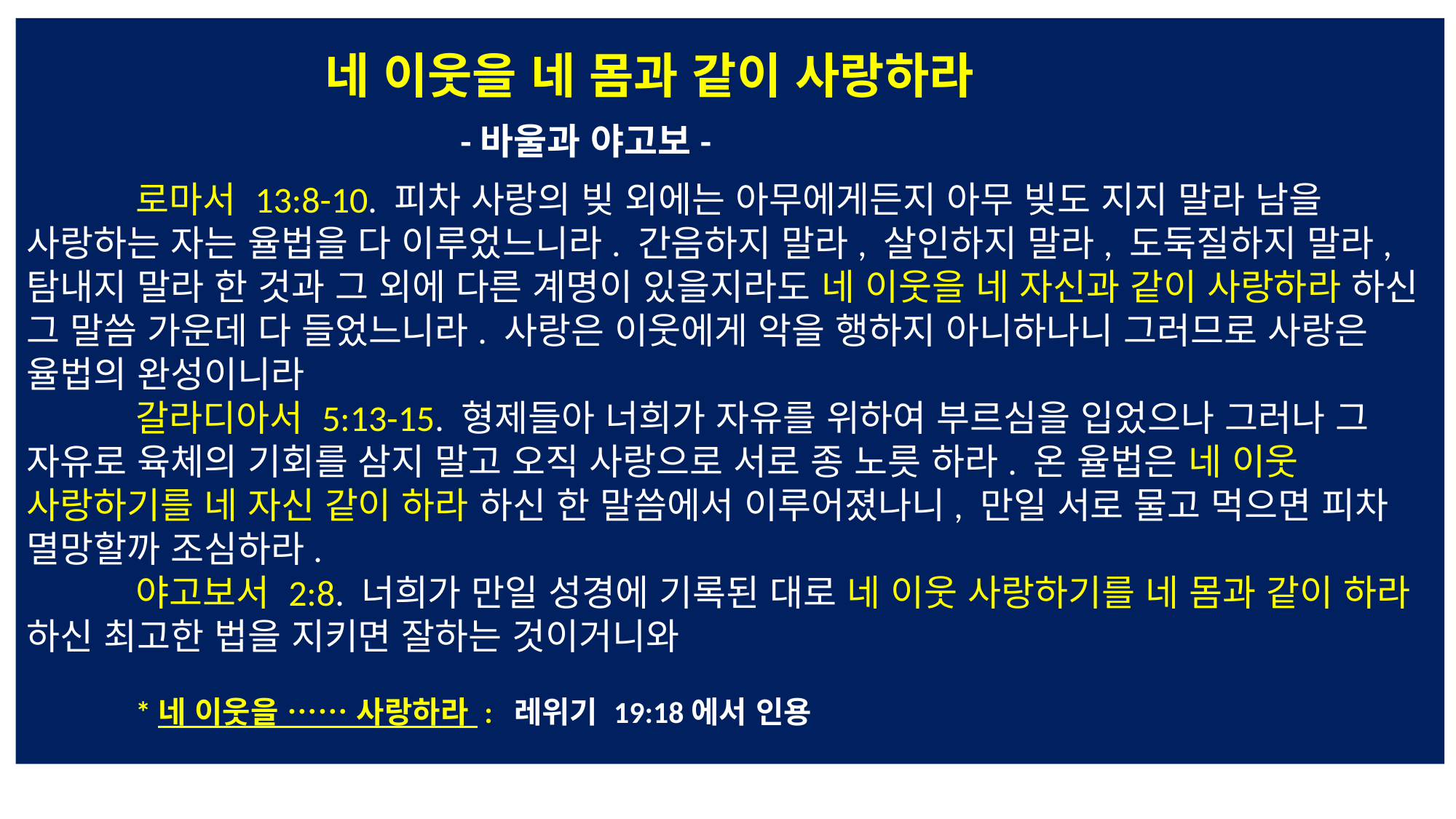

네 이웃을 네 몸과 같이 사랑하라

                                                     -바울과 야고보-

	로마서 13:8-10. 피차 사랑의 빚 외에는 아무에게든지 아무 빚도 지지 말라 남을 사랑하는 자는 율법을 다 이루었느니라. 간음하지 말라, 살인하지 말라, 도둑질하지 말라, 탐내지 말라 한 것과 그 외에 다른 계명이 있을지라도 네 이웃을 네 자신과 같이 사랑하라 하신 그 말씀 가운데 다 들었느니라. 사랑은 이웃에게 악을 행하지 아니하나니 그러므로 사랑은 율법의 완성이니라
	갈라디아서 5:13-15. 형제들아 너희가 자유를 위하여 부르심을 입었으나 그러나 그 자유로 육체의 기회를 삼지 말고 오직 사랑으로 서로 종 노릇 하라. 온 율법은 네 이웃 사랑하기를 네 자신 같이 하라 하신 한 말씀에서 이루어졌나니, 만일 서로 물고 먹으면 피차 멸망할까 조심하라.
	야고보서 2:8. 너희가 만일 성경에 기록된 대로 네 이웃 사랑하기를 네 몸과 같이 하라 하신 최고한 법을 지키면 잘하는 것이거니와

 	*네 이웃을 …… 사랑하라 :  레위기 19:18에서 인용